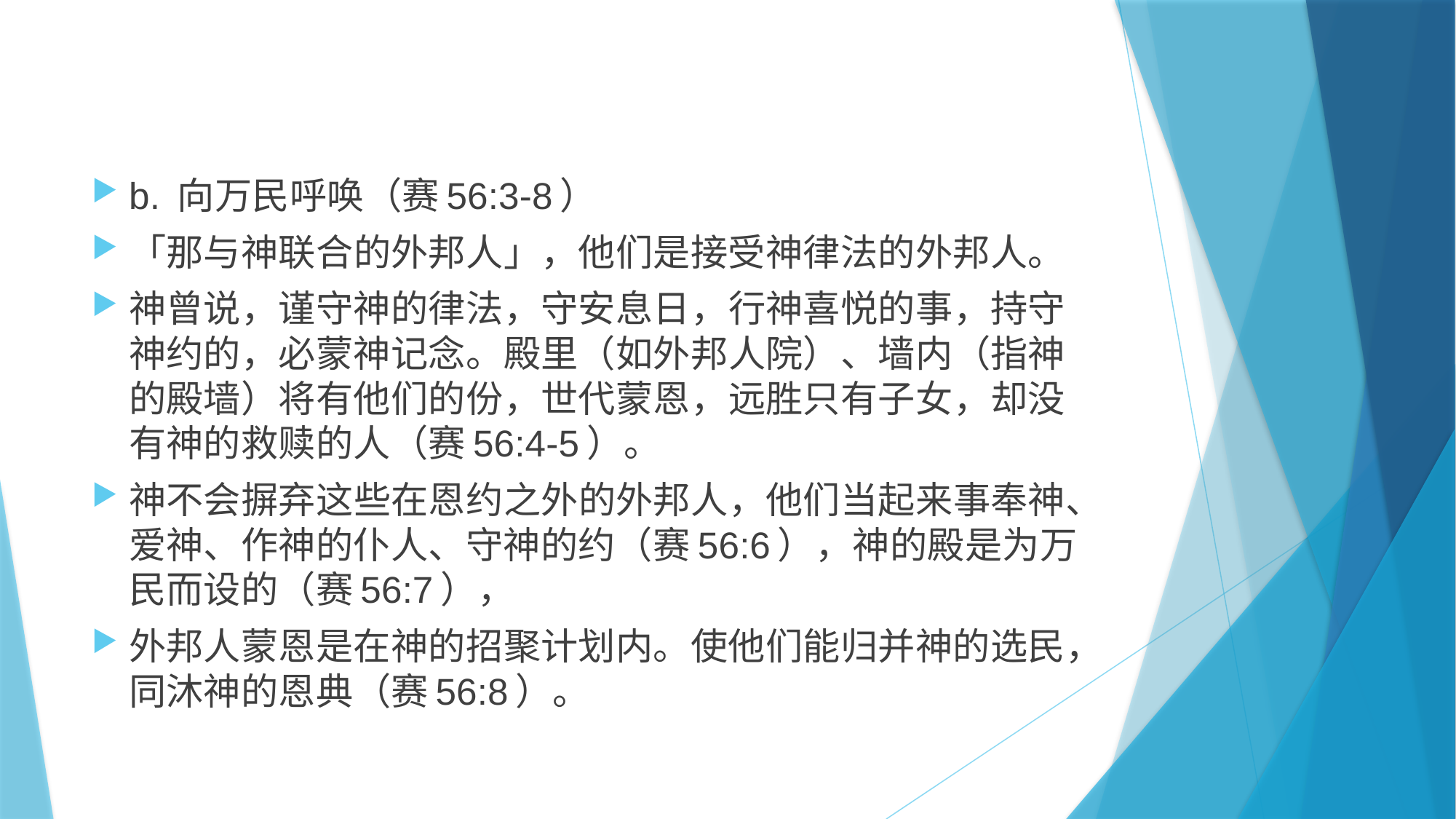

#
b. 向万民呼唤（赛56:3-8）
「那与神联合的外邦人」，他们是接受神律法的外邦人。
神曾说，谨守神的律法，守安息日，行神喜悦的事，持守神约的，必蒙神记念。殿里（如外邦人院）、墙内（指神的殿墙）将有他们的份，世代蒙恩，远胜只有子女，却没有神的救赎的人（赛56:4-5）。
神不会摒弃这些在恩约之外的外邦人，他们当起来事奉神、爱神、作神的仆人、守神的约（赛56:6），神的殿是为万民而设的（赛56:7），
外邦人蒙恩是在神的招聚计划内。使他们能归并神的选民，同沐神的恩典（赛56:8）。